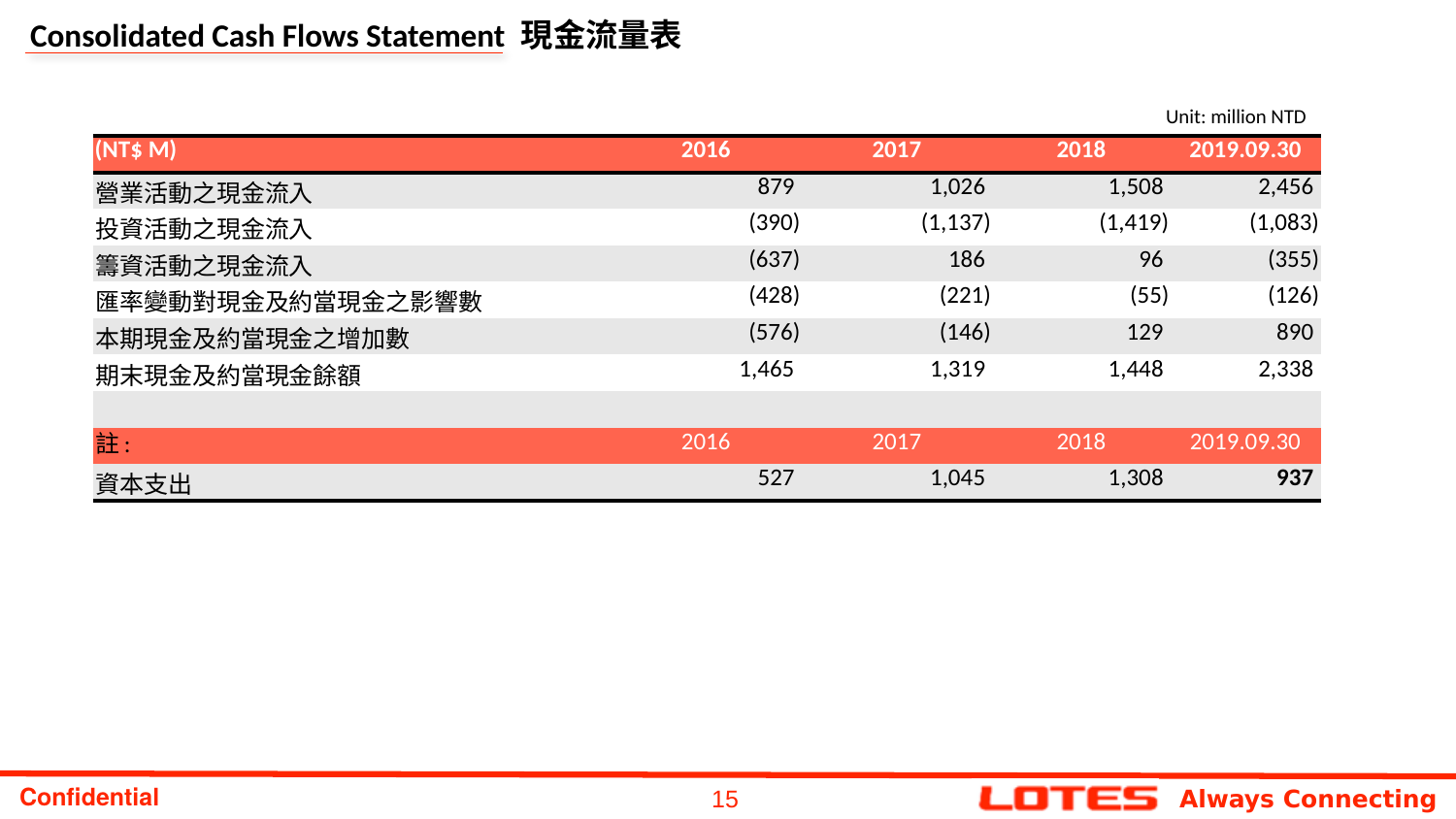

# Consolidated Cash Flows Statement 現金流量表
Unit: million NTD
| (NT$ M) | 2016 | 2017 | 2018 | 2019.09.30 |
| --- | --- | --- | --- | --- |
| 營業活動之現金流入 | 879 | 1,026 | 1,508 | 2,456 |
| 投資活動之現金流入 | (390) | (1,137) | (1,419) | (1,083) |
| 籌資活動之現金流入 | (637) | 186 | 96 | (355) |
| 匯率變動對現金及約當現金之影響數 | (428) | (221) | (55) | (126) |
| 本期現金及約當現金之增加數 | (576) | (146) | 129 | 890 |
| 期末現金及約當現金餘額 | 1,465 | 1,319 | 1,448 | 2,338 |
|  |  |  |  |  |
| 註: | 2016 | 2017 | 2018 | 2019.09.30 |
| 資本支出 | 527 | 1,045 | 1,308 | 937 |
15